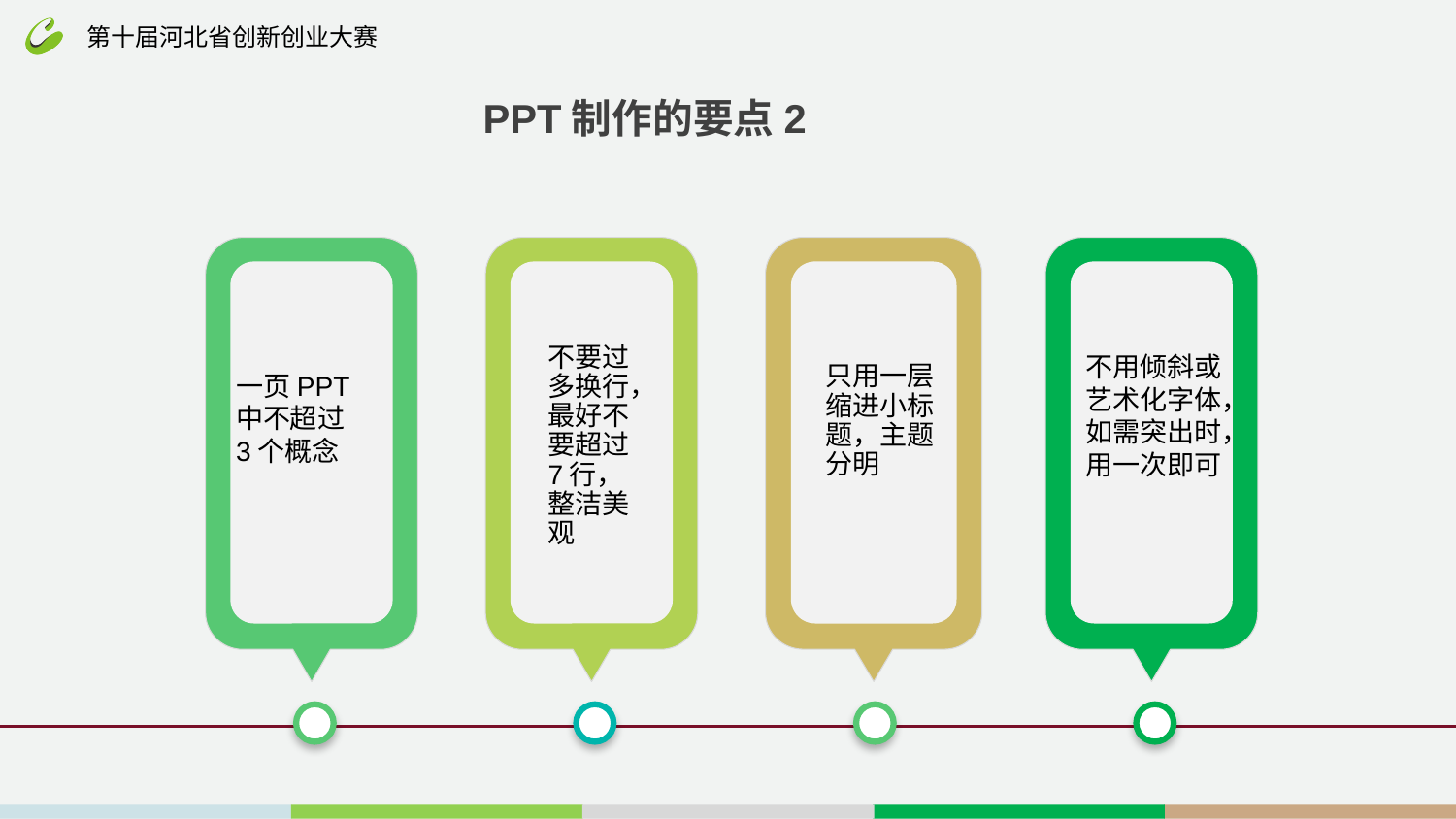

PPT制作的要点2

一页PPT中不超过
3个概念

不要过多换行，最好不要超过7行，整洁美观
不用倾斜或艺术化字体，如需突出时，用一次即可
只用一层缩进小标题，主题分明